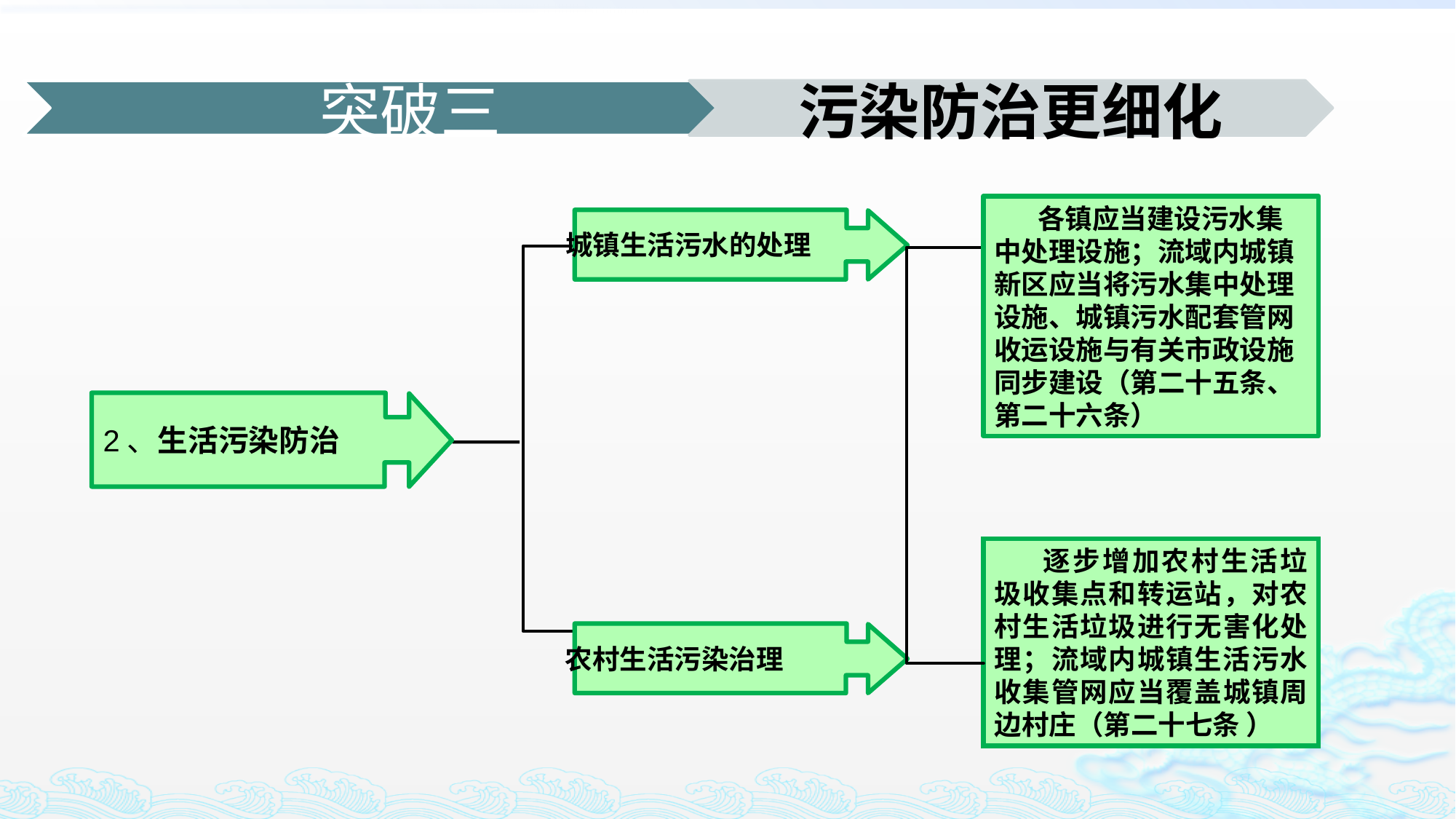

突破三
污染防治更细化
      各镇应当建设污水集中处理设施；流域内城镇新区应当将污水集中处理设施、城镇污水配套管网收运设施与有关市政设施同步建设（第二十五条、第二十六条）

城镇生活污水的处理

2、生活污染防治

农村生活污染治理

逐步增加农村生活垃圾收集点和转运站，对农村生活垃圾进行无害化处理；流域内城镇生活污水收集管网应当覆盖城镇周边村庄（第二十七条 ）